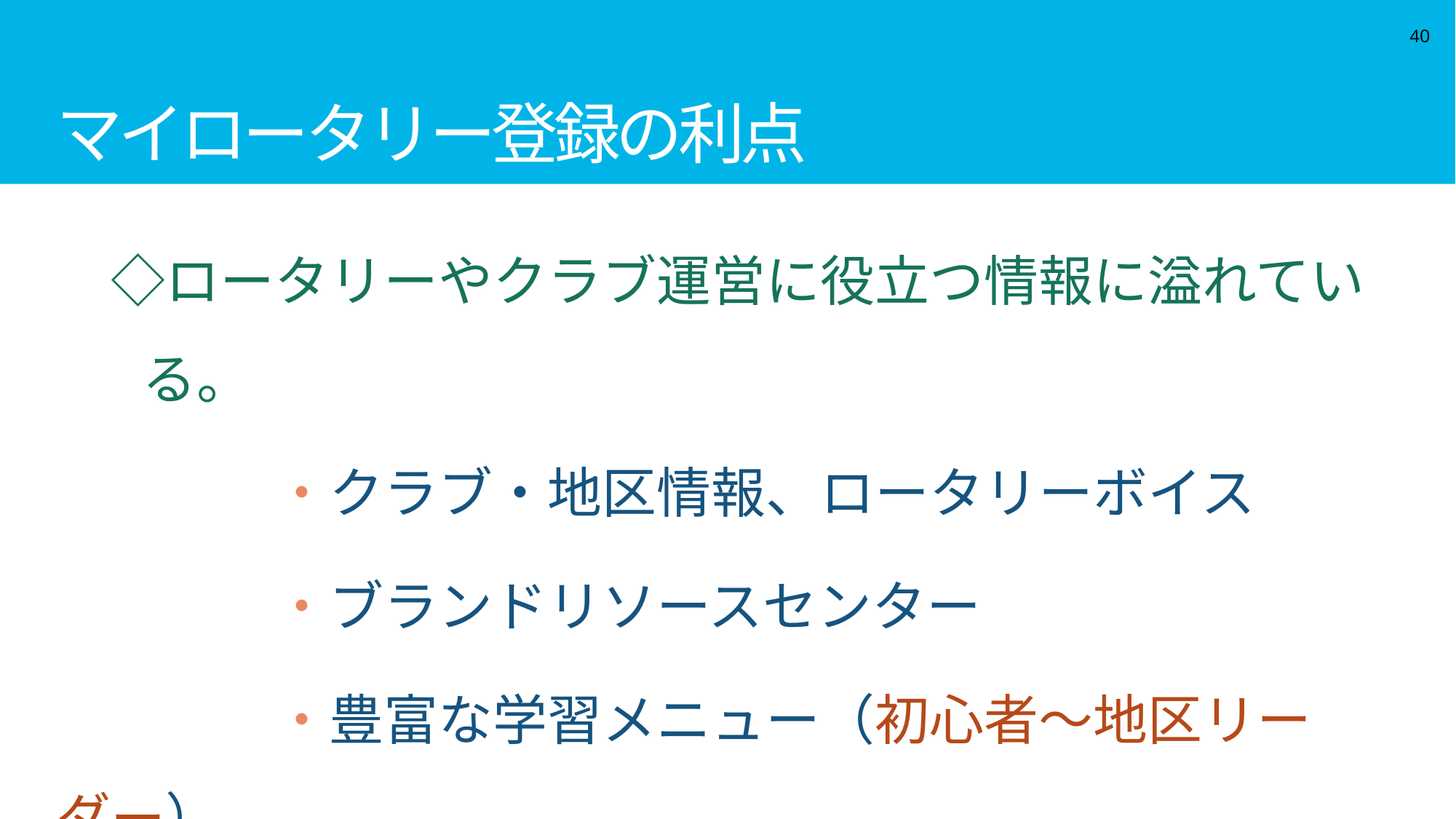

# マイロータリー登録の利点
40
　◇ロータリーやクラブ運営に役立つ情報に溢れている。
　　　　・クラブ・地区情報、ロータリーボイス
　　　　・ブランドリソースセンター
　　　　・豊富な学習メニュー（初心者～地区リーダー）
　◇費用が全く掛からない。